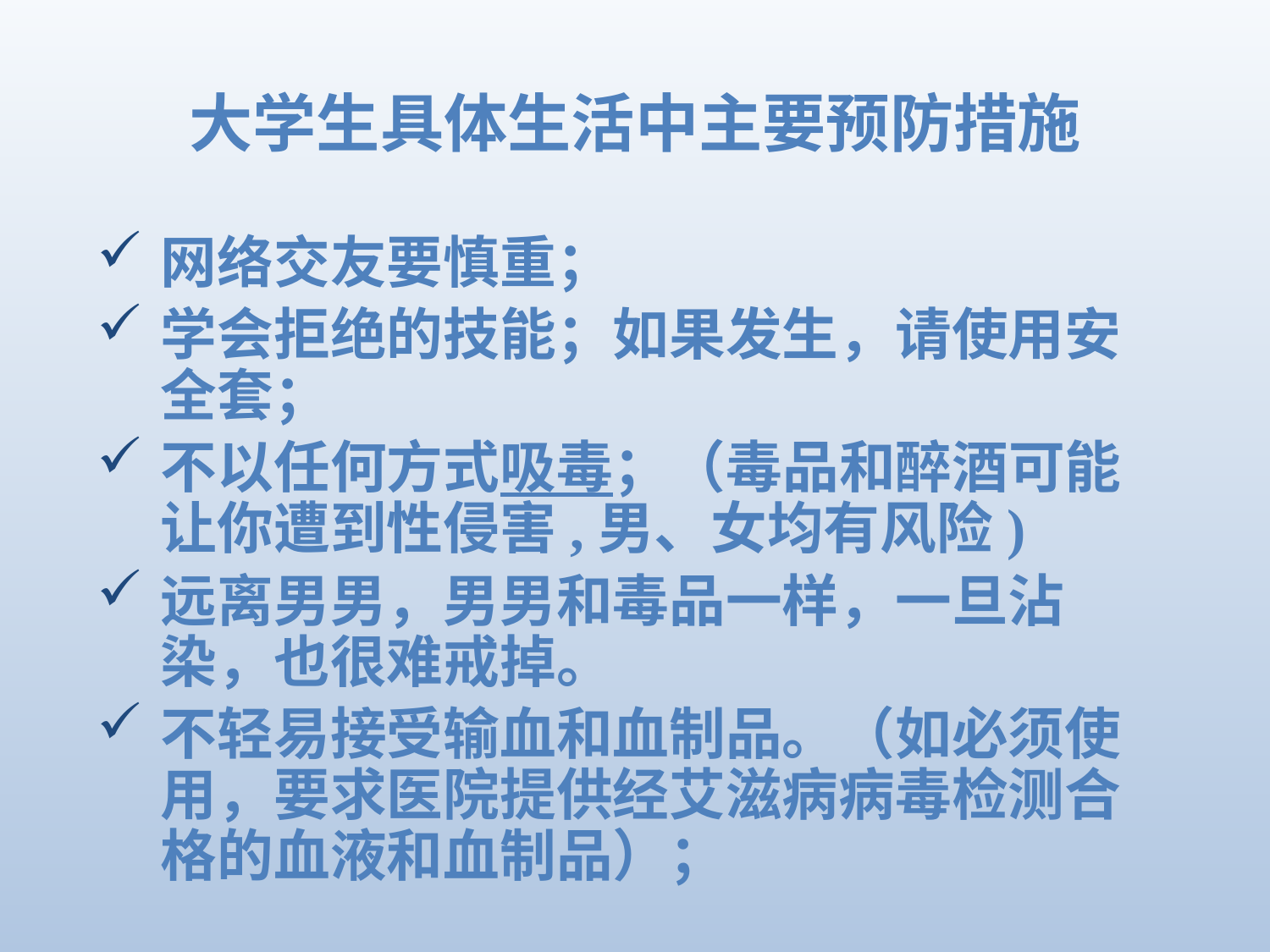

大学生具体生活中主要预防措施
网络交友要慎重；
学会拒绝的技能；如果发生，请使用安全套；
不以任何方式吸毒；（毒品和醉酒可能让你遭到性侵害,男、女均有风险)
远离男男，男男和毒品一样，一旦沾染，也很难戒掉。
不轻易接受输血和血制品。（如必须使用，要求医院提供经艾滋病病毒检测合格的血液和血制品）；